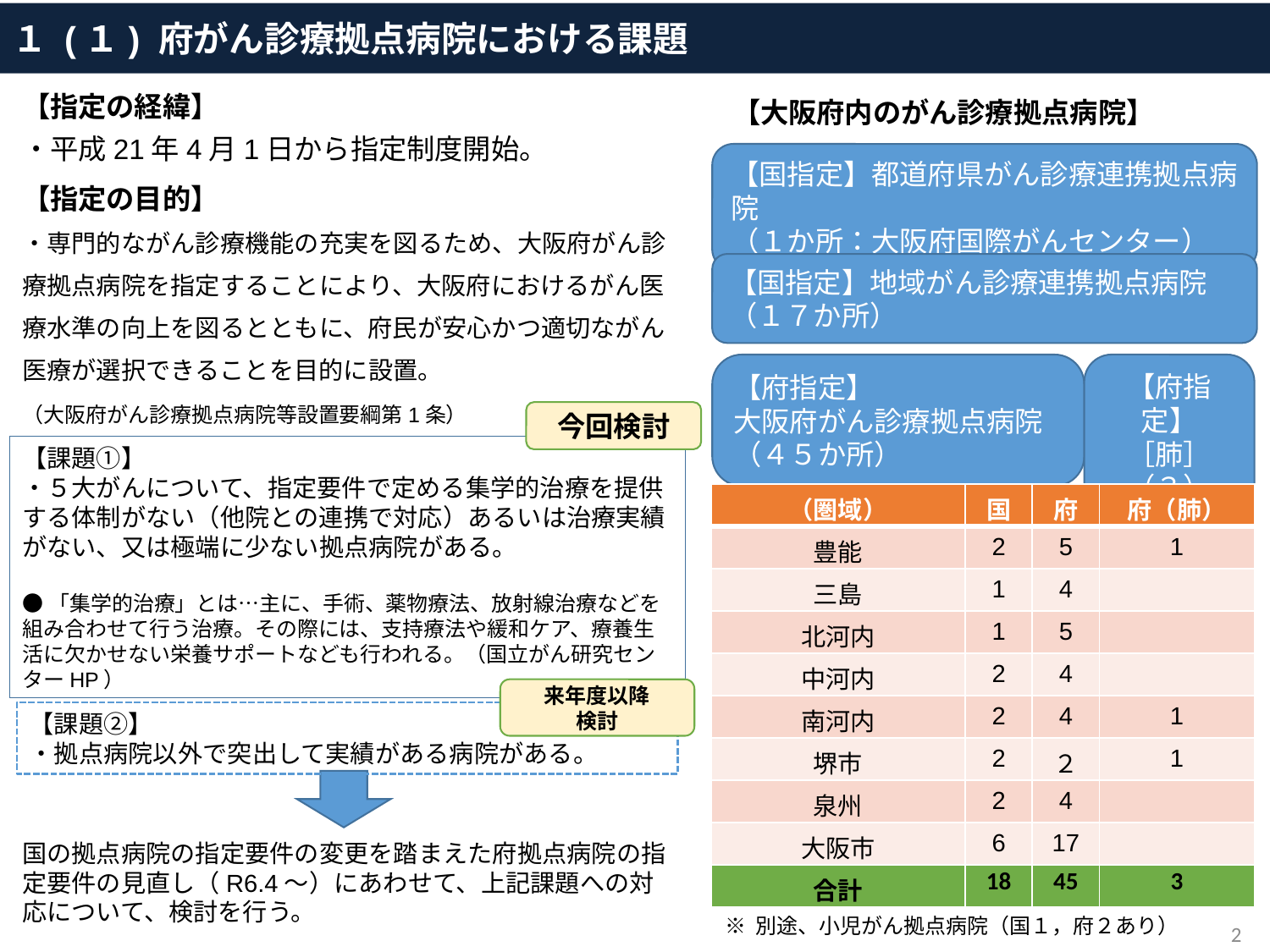

１ (１) 府がん診療拠点病院における課題
【指定の経緯】
・平成21年4月1日から指定制度開始。
【大阪府内のがん診療拠点病院】
【国指定】都道府県がん診療連携拠点病院
（１か所：大阪府国際がんセンター）
【指定の目的】
・専門的ながん診療機能の充実を図るため、大阪府がん診療拠点病院を指定することにより、大阪府におけるがん医療水準の向上を図るとともに、府民が安心かつ適切ながん医療が選択できることを目的に設置。
（大阪府がん診療拠点病院等設置要綱第1条）
【国指定】地域がん診療連携拠点病院
（１７か所）
【府指定】
大阪府がん診療拠点病院
（４５か所）
【府指定】［肺］
（３）
今回検討
【課題①】
・５大がんについて、指定要件で定める集学的治療を提供する体制がない（他院との連携で対応）あるいは治療実績がない、又は極端に少ない拠点病院がある。

●「集学的治療」とは…主に、手術、薬物療法、放射線治療などを組み合わせて行う治療。その際には、支持療法や緩和ケア、療養生活に欠かせない栄養サポートなども行われる。（国立がん研究センターHP）
| （圏域） | 国 | 府 | 府（肺） |
| --- | --- | --- | --- |
| 豊能 | 2 | 5 | 1 |
| 三島 | 1 | 4 |  |
| 北河内 | 1 | 5 |  |
| 中河内 | 2 | 4 |  |
| 南河内 | 2 | 4 | 1 |
| 堺市 | 2 | ２ | 1 |
| 泉州 | 2 | 4 |  |
| 大阪市 | 6 | 17 |  |
| 合計 | 18 | 45 | 3 |
来年度以降
検討
【課題②】
・拠点病院以外で突出して実績がある病院がある。

国の拠点病院の指定要件の変更を踏まえた府拠点病院の指定要件の見直し（R6.4～）にあわせて、上記課題への対応について、検討を行う。
※ 別途、小児がん拠点病院（国１，府２あり）
2